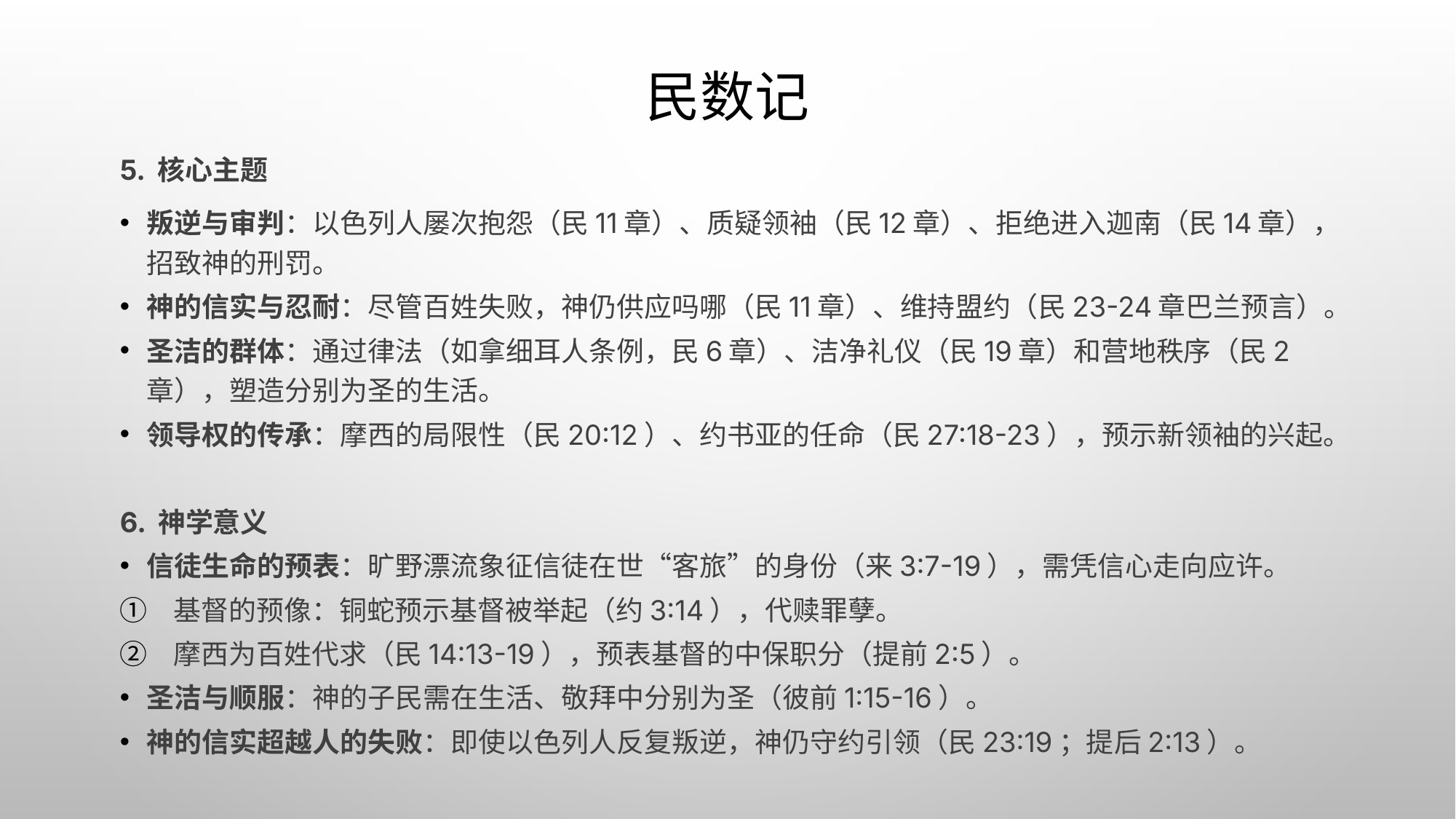

# 民数记
5. 核心主题
叛逆与审判：以色列人屡次抱怨（民11章）、质疑领袖（民12章）、拒绝进入迦南（民14章），招致神的刑罚。
神的信实与忍耐：尽管百姓失败，神仍供应吗哪（民11章）、维持盟约（民23-24章巴兰预言）。
圣洁的群体：通过律法（如拿细耳人条例，民6章）、洁净礼仪（民19章）和营地秩序（民2章），塑造分别为圣的生活。
领导权的传承：摩西的局限性（民20:12）、约书亚的任命（民27:18-23），预示新领袖的兴起。

6. 神学意义
信徒生命的预表：旷野漂流象征信徒在世“客旅”的身份（来3:7-19），需凭信心走向应许。
基督的预像：铜蛇预示基督被举起（约3:14），代赎罪孽。
摩西为百姓代求（民14:13-19），预表基督的中保职分（提前2:5）。
圣洁与顺服：神的子民需在生活、敬拜中分别为圣（彼前1:15-16）。
神的信实超越人的失败：即使以色列人反复叛逆，神仍守约引领（民23:19；提后2:13）。